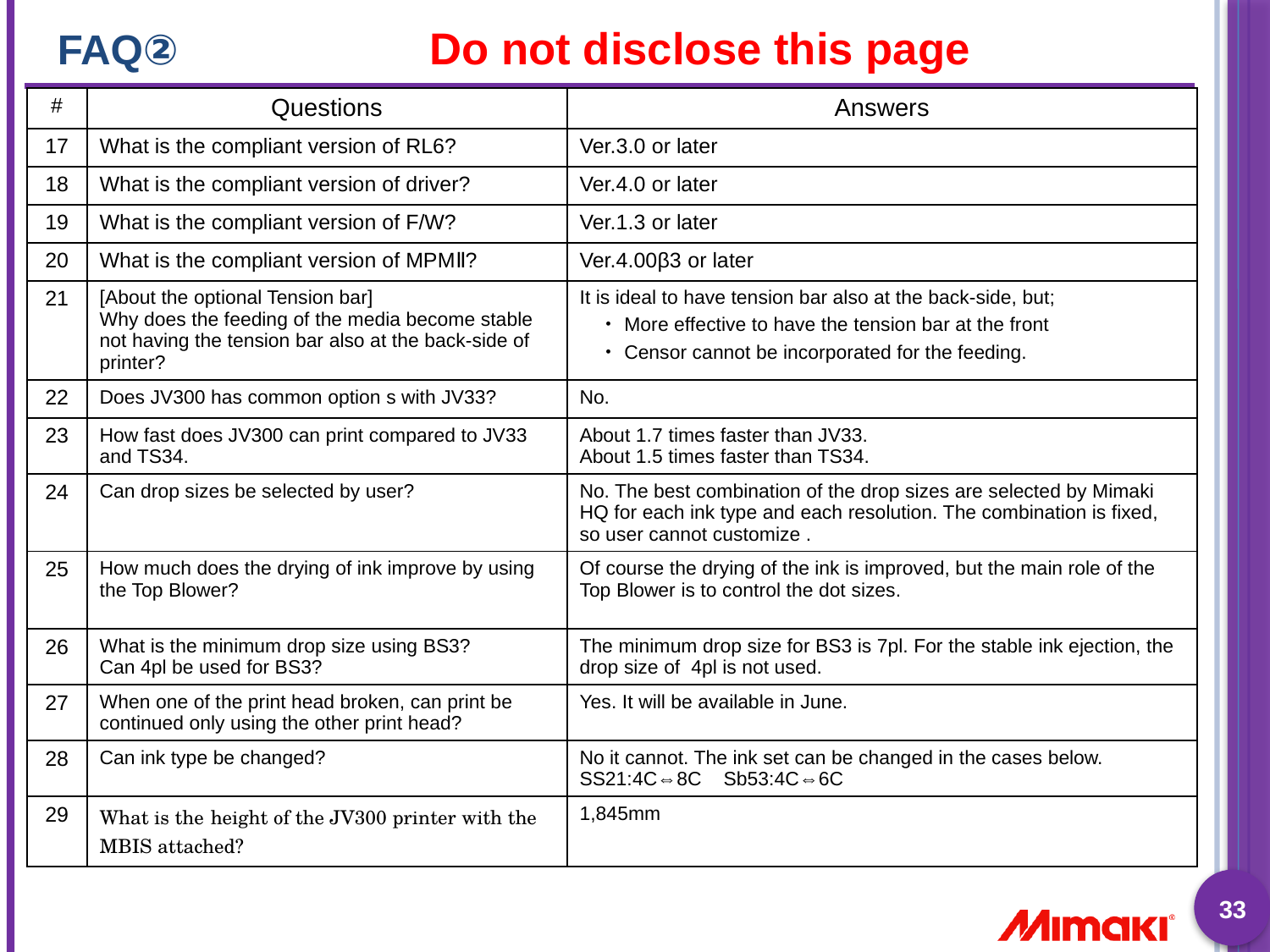

# FAQ②　　　　　 Do not disclose this page
| # | Questions | Answers |
| --- | --- | --- |
| 17 | What is the compliant version of RL6? | Ver.3.0 or later |
| 18 | What is the compliant version of driver? | Ver.4.0 or later |
| 19 | What is the compliant version of F/W? | Ver.1.3 or later |
| 20 | What is the compliant version of MPMⅡ? | Ver.4.00β3 or later |
| 21 | [About the optional Tension bar] Why does the feeding of the media become stable not having the tension bar also at the back-side of printer? | It is ideal to have tension bar also at the back-side, but; 　・More effective to have the tension bar at the front 　・Censor cannot be incorporated for the feeding. |
| 22 | Does JV300 has common option s with JV33? | No. |
| 23 | How fast does JV300 can print compared to JV33 and TS34. | About 1.7 times faster than JV33. About 1.5 times faster than TS34. |
| 24 | Can drop sizes be selected by user? | No. The best combination of the drop sizes are selected by Mimaki HQ for each ink type and each resolution. The combination is fixed, so user cannot customize . |
| 25 | How much does the drying of ink improve by using the Top Blower? | Of course the drying of the ink is improved, but the main role of the Top Blower is to control the dot sizes. |
| 26 | What is the minimum drop size using BS3? Can 4pl be used for BS3? | The minimum drop size for BS3 is 7pl. For the stable ink ejection, the drop size of 4pl is not used. |
| 27 | When one of the print head broken, can print be continued only using the other print head? | Yes. It will be available in June. |
| 28 | Can ink type be changed? | No it cannot. The ink set can be changed in the cases below. SS21:4C⇔8C Sb53:4C⇔6C |
| 29 | What is the height of the JV300 printer with the MBIS attached? | 1,845mm |
33